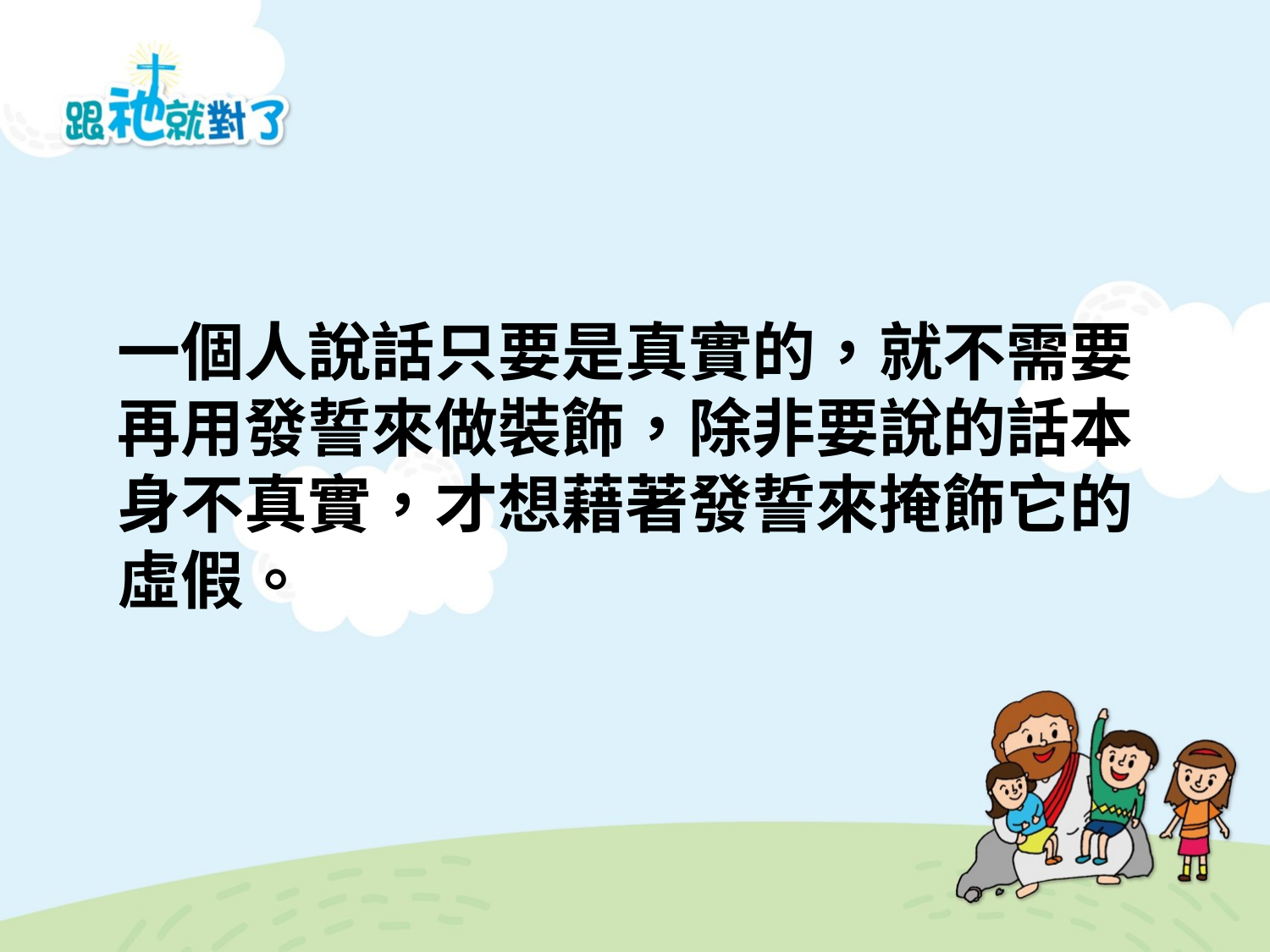

一個人說話只要是真實的，就不需要再用發誓來做裝飾，除非要說的話本身不真實，才想藉著發誓來掩飾它的虛假。